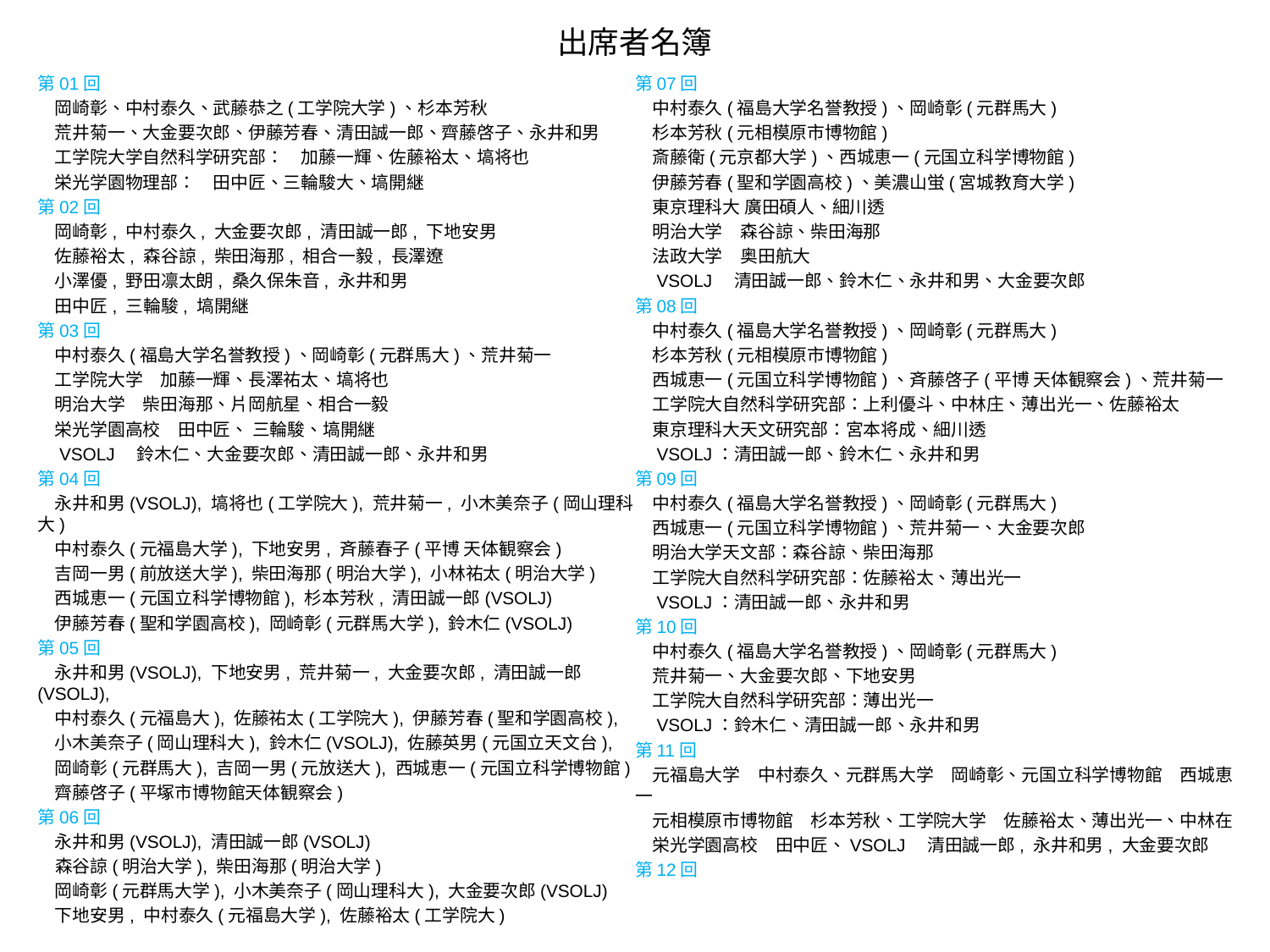

# 出席者名簿
第01回
　岡崎彰、中村泰久、武藤恭之(工学院大学)、杉本芳秋
　荒井菊一、大金要次郎、伊藤芳春、清田誠一郎、齊藤啓子、永井和男
　工学院大学自然科学研究部：　加藤一輝、佐藤裕太、塙将也
　栄光学園物理部：　田中匠、三輪駿大、塙開継
第02回
　岡崎彰, 中村泰久, 大金要次郎, 清田誠一郎, 下地安男
　佐藤裕太, 森谷諒, 柴田海那, 相合一毅, 長澤遼
　小澤優, 野田凛太朗, 桑久保朱音, 永井和男
　田中匠, 三輪駿, 塙開継
第03回
　中村泰久(福島大学名誉教授)、岡崎彰(元群馬大)、荒井菊一
　工学院大学　加藤一輝、長澤祐太、塙将也
　明治大学　柴田海那、片岡航星、相合一毅
　栄光学園高校　田中匠、 三輪駿、塙開継
　VSOLJ　鈴木仁、大金要次郎、清田誠一郎、永井和男
第04回
　永井和男(VSOLJ), 塙将也(工学院大), 荒井菊一, 小木美奈子(岡山理科大)
　中村泰久(元福島大学), 下地安男, 斉藤春子(平博 天体観察会)
　吉岡一男(前放送大学), 柴田海那(明治大学), 小林祐太(明治大学)
　西城恵一(元国立科学博物館), 杉本芳秋, 清田誠一郎(VSOLJ)
　伊藤芳春(聖和学園高校), 岡崎彰(元群馬大学), 鈴木仁(VSOLJ)
第05回
　永井和男(VSOLJ), 下地安男, 荒井菊一, 大金要次郎, 清田誠一郎(VSOLJ),
　中村泰久(元福島大), 佐藤祐太(工学院大), 伊藤芳春(聖和学園高校),
　小木美奈子(岡山理科大), 鈴木仁(VSOLJ), 佐藤英男(元国立天文台),
　岡崎彰(元群馬大), 吉岡一男(元放送大), 西城恵一(元国立科学博物館)
　齊藤啓子(平塚市博物館天体観察会)
第06回
　永井和男(VSOLJ), 清田誠一郎(VSOLJ)
　森谷諒(明治大学), 柴田海那(明治大学)
　岡崎彰(元群馬大学), 小木美奈子(岡山理科大), 大金要次郎(VSOLJ)
　下地安男, 中村泰久(元福島大学), 佐藤裕太(工学院大)

第07回
　中村泰久(福島大学名誉教授)、岡崎彰(元群馬大)
　杉本芳秋(元相模原市博物館)
　斎藤衛(元京都大学)、西城恵一(元国立科学博物館)
　伊藤芳春(聖和学園高校)、美濃山蛍(宮城教育大学)
　東京理科大 廣田碩人、細川透
　明治大学　森谷諒、柴田海那
　法政大学　奥田航大
　VSOLJ　清田誠一郎、鈴木仁、永井和男、大金要次郎
第08回
　中村泰久(福島大学名誉教授)、岡崎彰(元群馬大)
　杉本芳秋(元相模原市博物館)
　西城恵一(元国立科学博物館)、斉藤啓子(平博 天体観察会)、荒井菊一
　工学院大自然科学研究部：上利優斗、中林庄、薄出光一、佐藤裕太
　東京理科大天文研究部：宮本将成、細川透
　VSOLJ：清田誠一郎、鈴木仁、永井和男
第09回
　中村泰久(福島大学名誉教授)、岡崎彰(元群馬大)
　西城恵一(元国立科学博物館)、荒井菊一、大金要次郎
　明治大学天文部：森谷諒、柴田海那
　工学院大自然科学研究部：佐藤裕太、薄出光一
　VSOLJ：清田誠一郎、永井和男
第10回
　中村泰久(福島大学名誉教授)、岡崎彰(元群馬大)
　荒井菊一、大金要次郎、下地安男
　工学院大自然科学研究部：薄出光一
　VSOLJ：鈴木仁、清田誠一郎、永井和男
第11回
　元福島大学　中村泰久、元群馬大学　岡崎彰、元国立科学博物館　西城恵一
　元相模原市博物館　杉本芳秋、工学院大学　佐藤裕太、薄出光一、中林在
　栄光学園高校　田中匠、VSOLJ　清田誠一郎, 永井和男, 大金要次郎
第12回